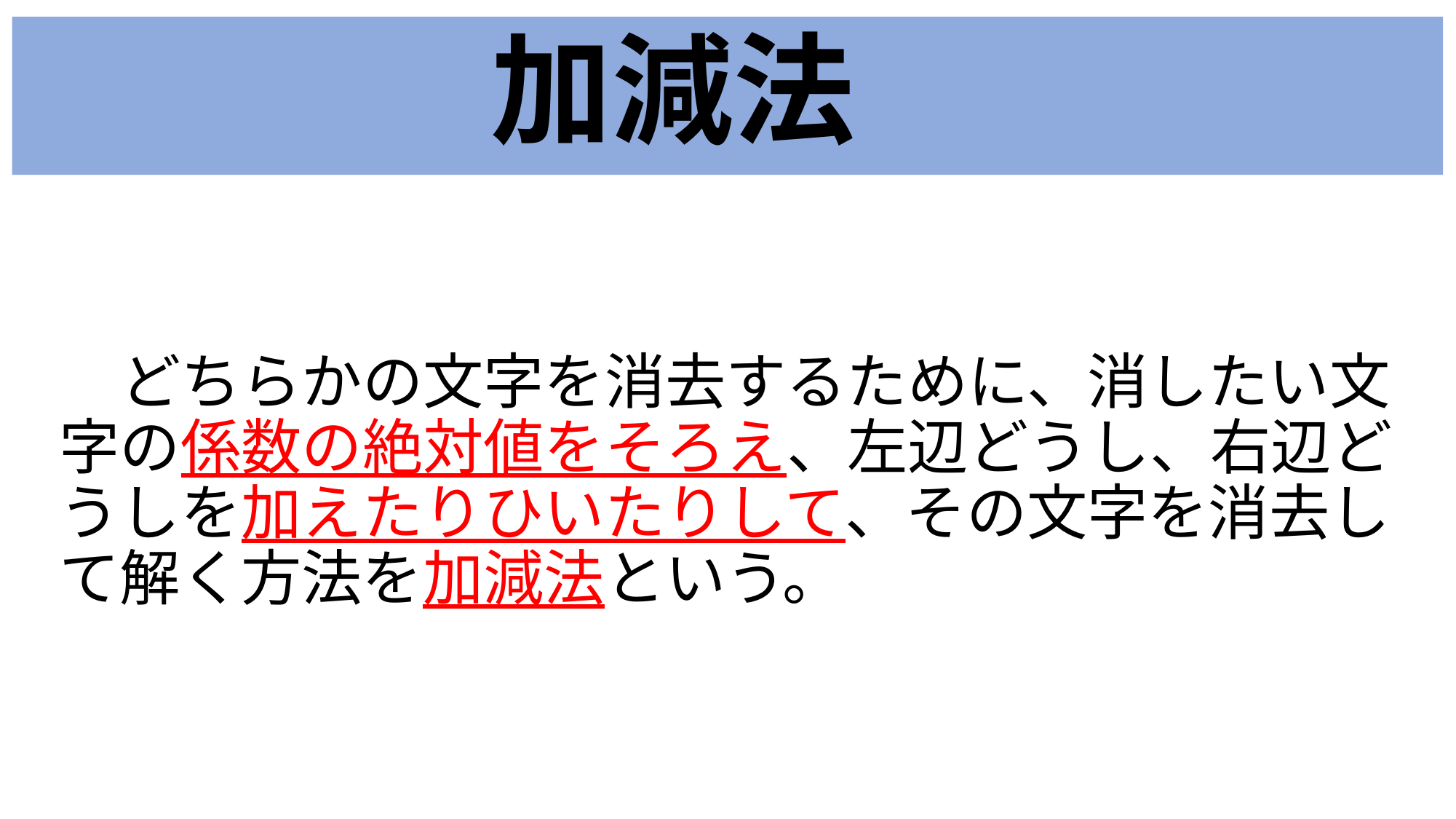

# 加減法
　どちらかの文字を消去するために、消したい文字の係数の絶対値をそろえ、左辺どうし、右辺どうしを加えたりひいたりして、その文字を消去して解く方法を加減法という。